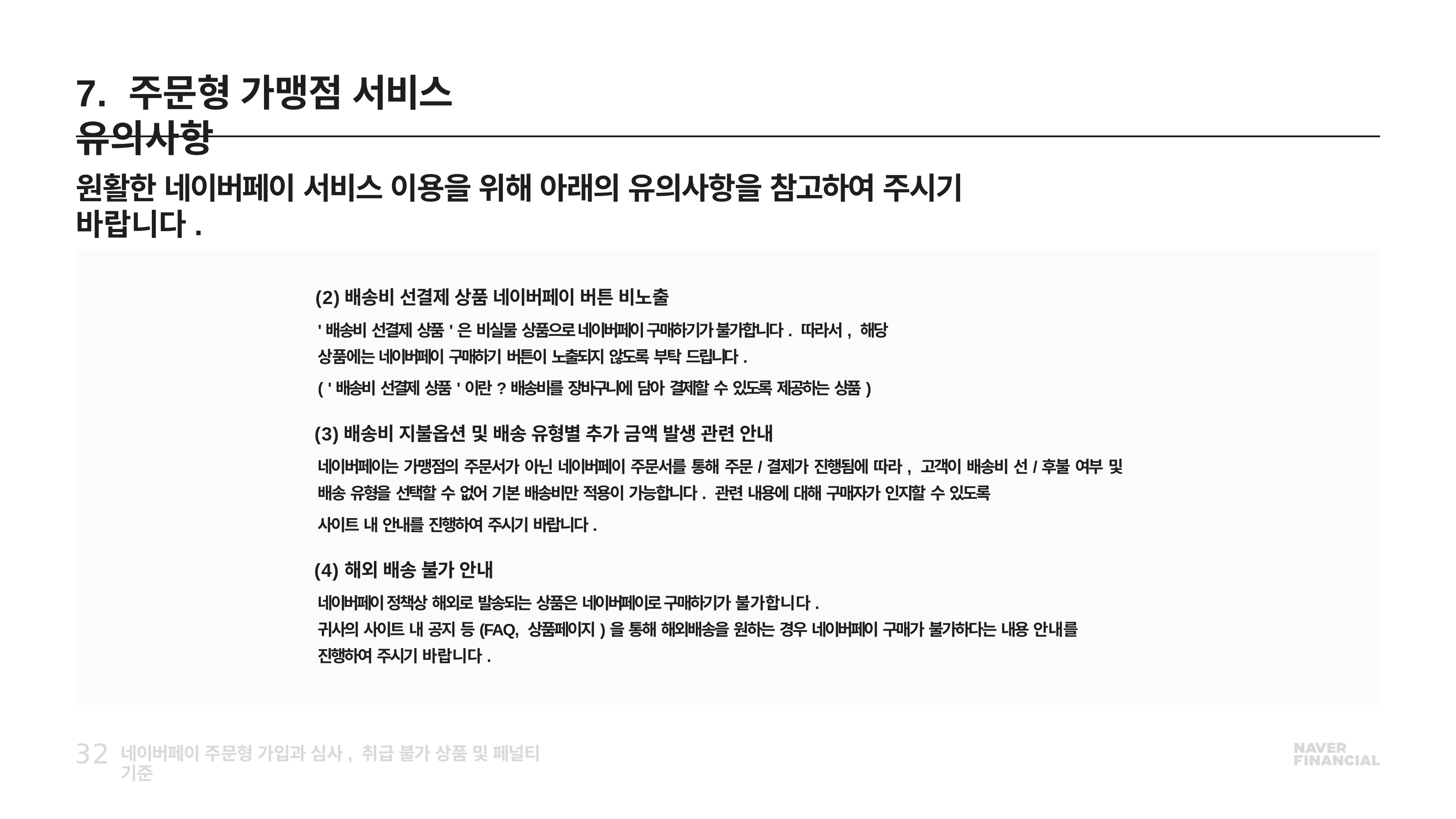

# 7. 주문형 가맹점 서비스 유의사항
원활한 네이버페이 서비스 이용을 위해 아래의 유의사항을 참고하여 주시기 바랍니다.

배송비 선결제 상품 네이버페이 버튼 비노출
'배송비 선결제 상품'은 비실물 상품으로 네이버페이 구매하기가 불가합니다. 따라서, 해당 상품에는 네이버페이 구매하기 버튼이 노출되지 않도록 부탁 드립니다.
('배송비 선결제 상품'이란?배송비를 장바구니에 담아 결제할 수 있도록 제공하는 상품)

배송비 지불옵션 및 배송 유형별 추가 금액 발생 관련 안내
네이버페이는 가맹점의 주문서가 아닌 네이버페이 주문서를 통해 주문/결제가 진행됨에 따라, 고객이 배송비 선/후불 여부 및 배송 유형을 선택할 수 없어 기본 배송비만 적용이 가능합니다. 관련 내용에 대해 구매자가 인지할 수 있도록
사이트 내 안내를 진행하여 주시기 바랍니다.

해외 배송 불가 안내
네이버페이 정책상 해외로 발송되는 상품은 네이버페이로 구매하기가 불가합니다.
귀사의 사이트 내 공지 등(FAQ, 상품페이지)을 통해 해외배송을 원하는 경우 네이버페이 구매가 불가하다는 내용 안내를 진행하여 주시기 바랍니다.
32
네이버페이 주문형 가입과 심사, 취급 불가 상품 및 페널티 기준